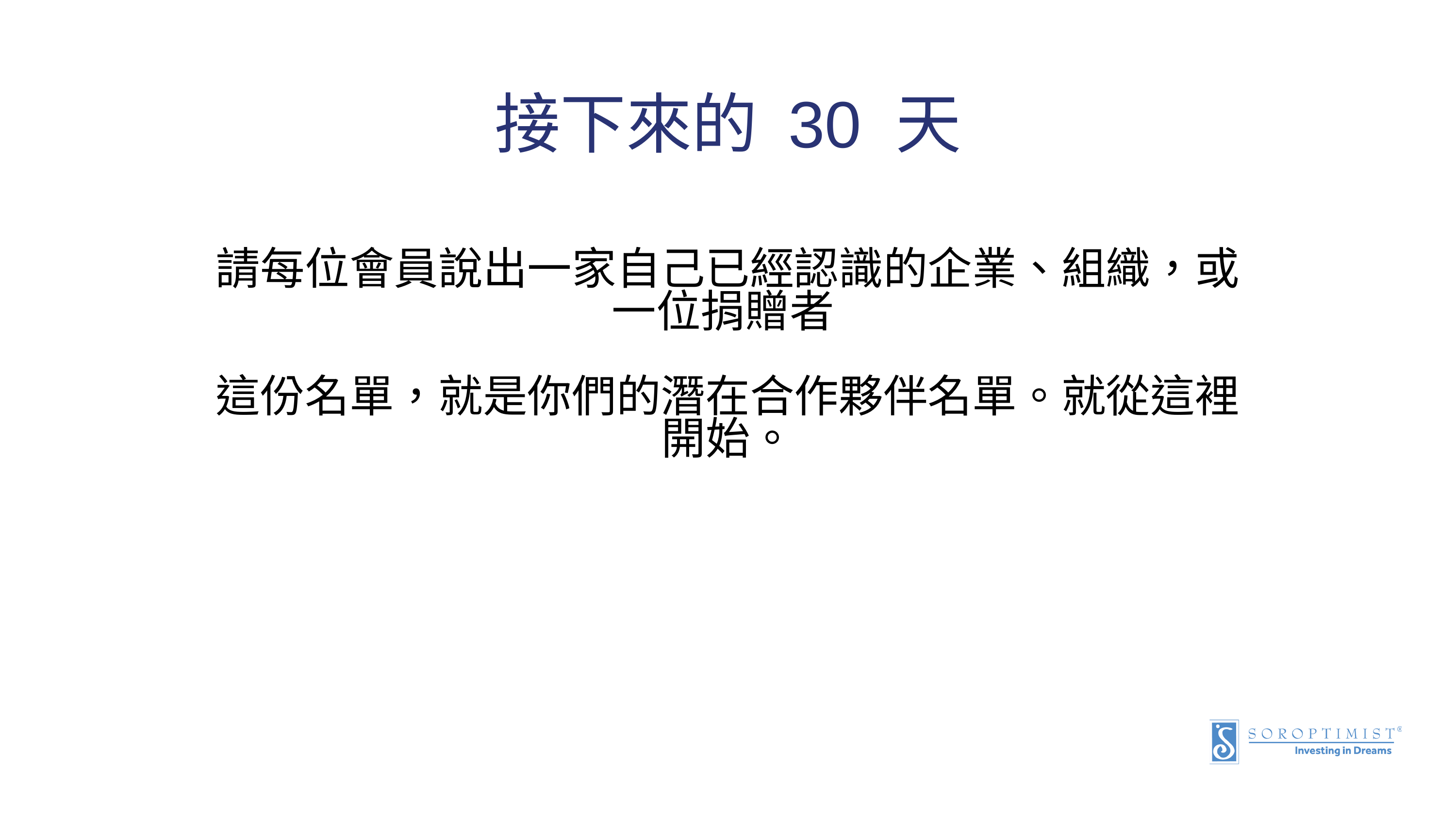

接下來的 30 天
請每位會員說出一家自己已經認識的企業、組織，或一位捐贈者

這份名單，就是你們的潛在合作夥伴名單。就從這裡開始。